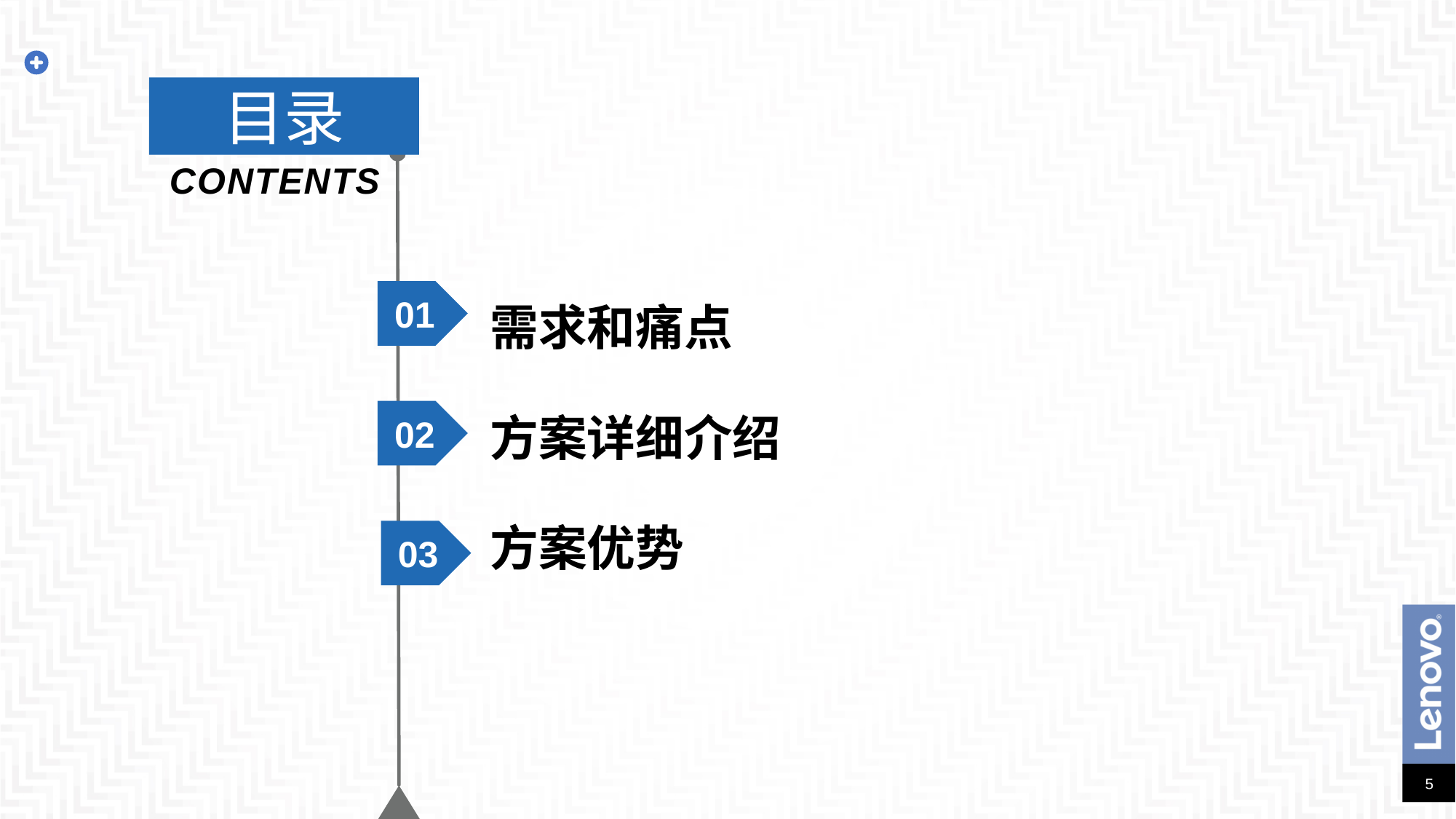

目录
CONTENTS

01
需求和痛点
02
方案详细介绍
方案优势
03